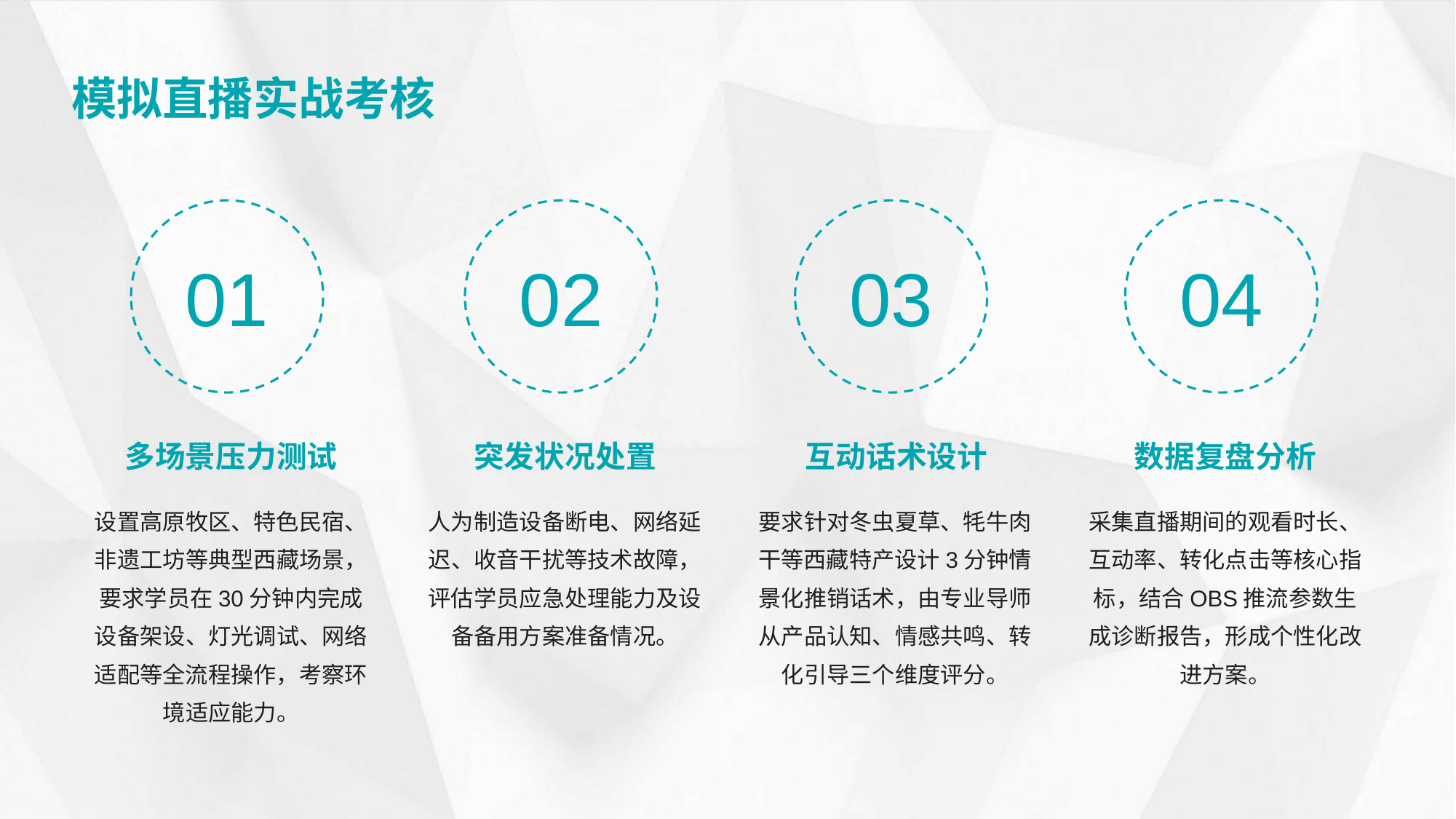

模拟直播实战考核

01
02
03
04
多场景压力测试
突发状况处置
互动话术设计
数据复盘分析
设置高原牧区、特色民宿、非遗工坊等典型西藏场景，要求学员在30分钟内完成设备架设、灯光调试、网络适配等全流程操作，考察环境适应能力。
人为制造设备断电、网络延迟、收音干扰等技术故障，评估学员应急处理能力及设备备用方案准备情况。
要求针对冬虫夏草、牦牛肉干等西藏特产设计3分钟情景化推销话术，由专业导师从产品认知、情感共鸣、转化引导三个维度评分。
采集直播期间的观看时长、互动率、转化点击等核心指标，结合OBS推流参数生成诊断报告，形成个性化改进方案。